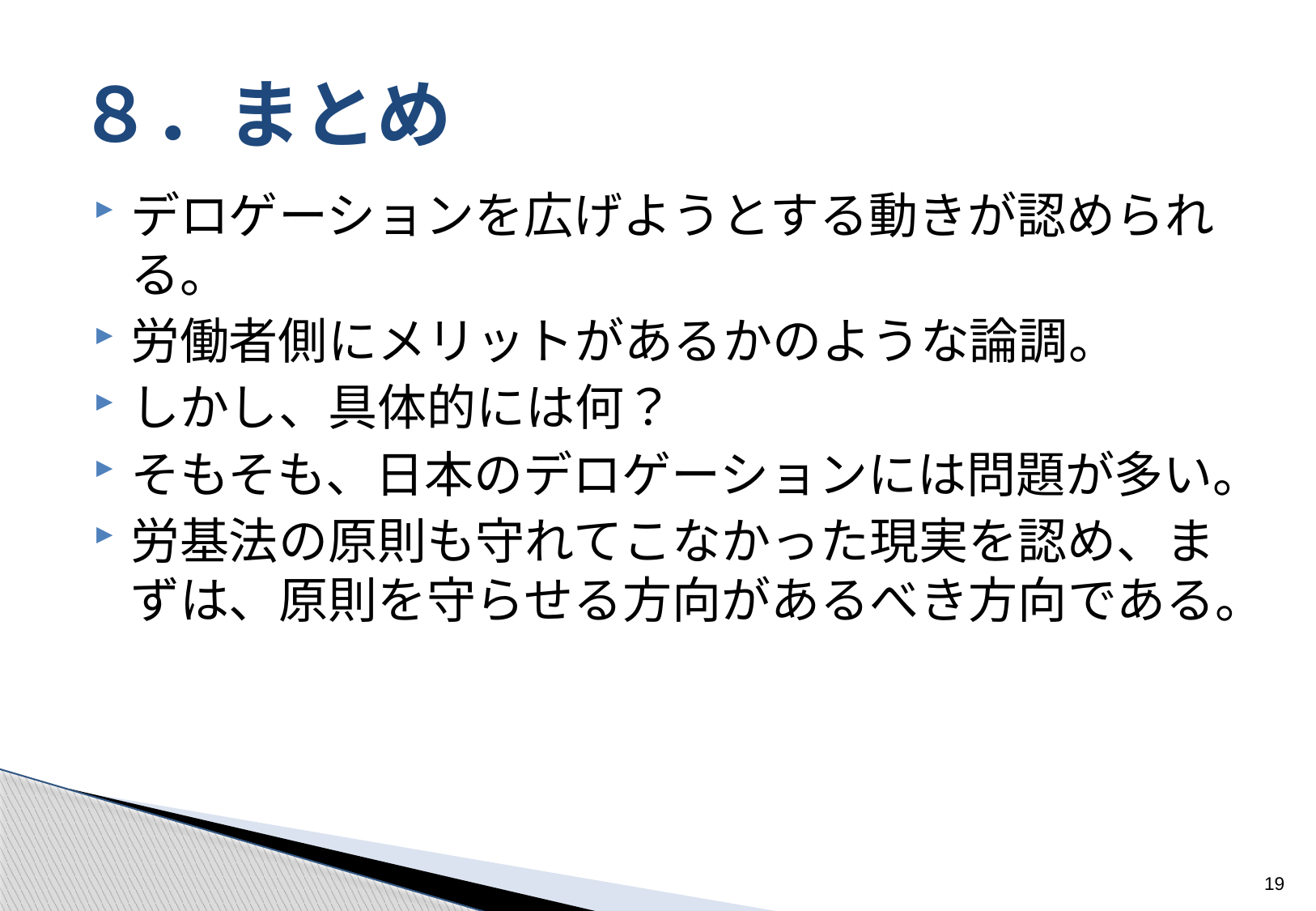

# ８．まとめ
デロゲーションを広げようとする動きが認められる。
労働者側にメリットがあるかのような論調。
しかし、具体的には何？
そもそも、日本のデロゲーションには問題が多い。
労基法の原則も守れてこなかった現実を認め、まずは、原則を守らせる方向があるべき方向である。
19